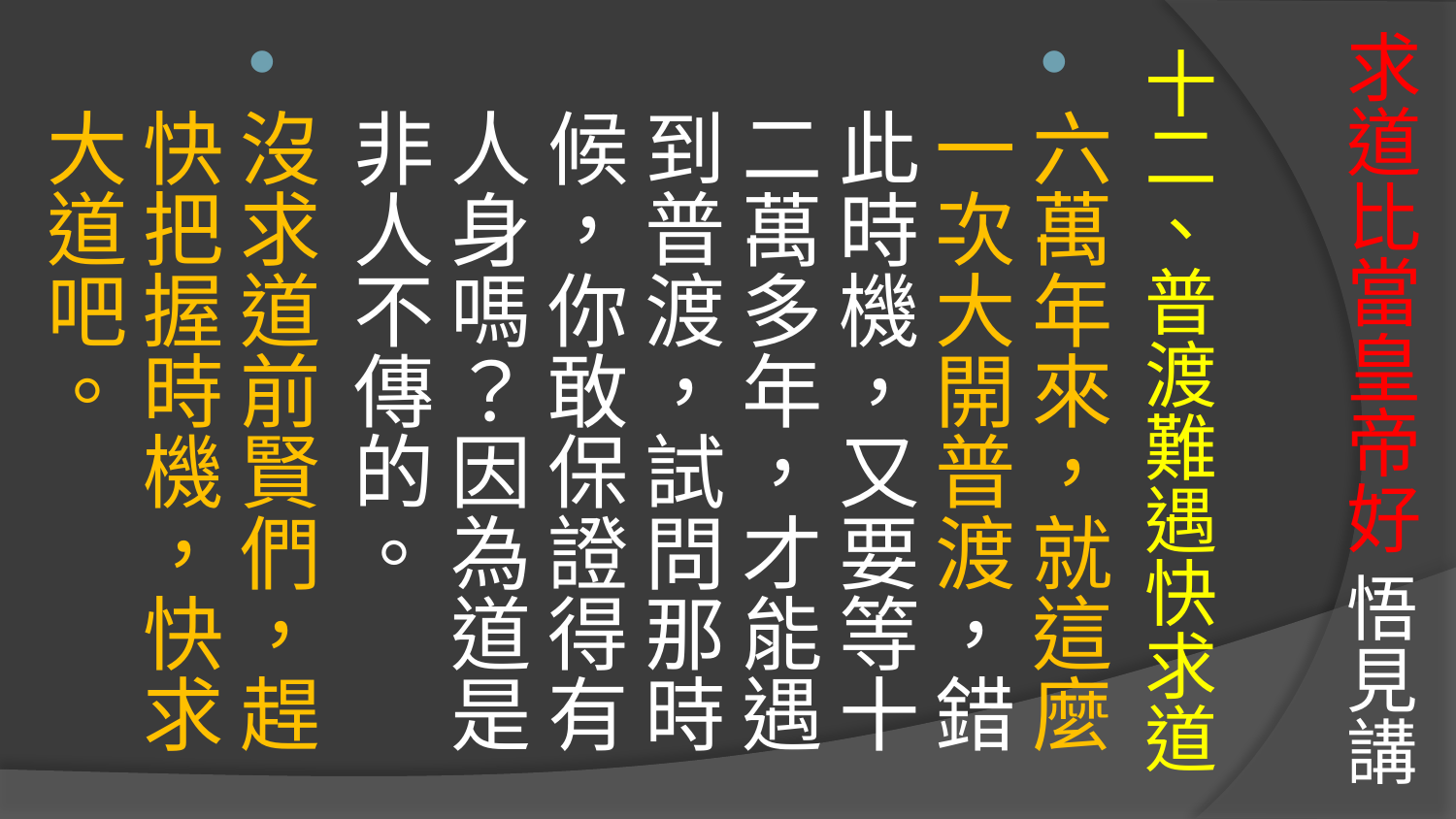

# 求道比當皇帝好 悟見講
十二、普渡難遇快求道
六萬年來，就這麼一次大開普渡，錯此時機，又要等十二萬多年，才能遇到普渡，試問那時候，你敢保證得有人身嗎？因為道是非人不傳的。
沒求道前賢們，趕快把握時機，快求大道吧。